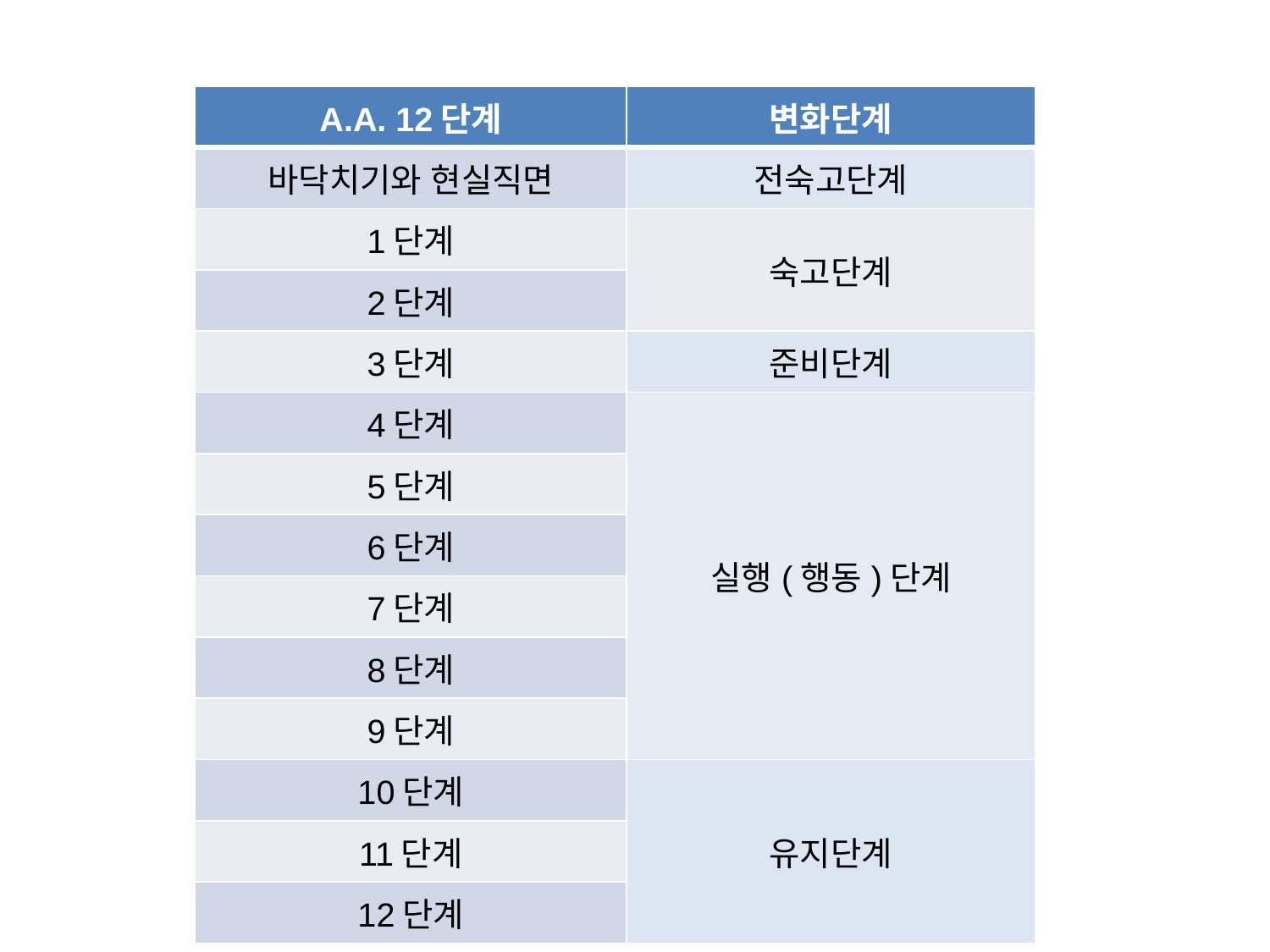

| A.A. 12단계 | 변화단계 |
| --- | --- |
| 바닥치기와 현실직면 | 전숙고단계 |
| 1단계 | 숙고단계 |
| 2단계 |  |
| 3단계 | 준비단계 |
| 4단계 | 실행(행동)단계 |
| 5단계 |  |
| 6단계 |  |
| 7단계 |  |
| 8단계 |  |
| 9단계 |  |
| 10단계 | 유지단계 |
| 11단계 |  |
| 12단계 |  |